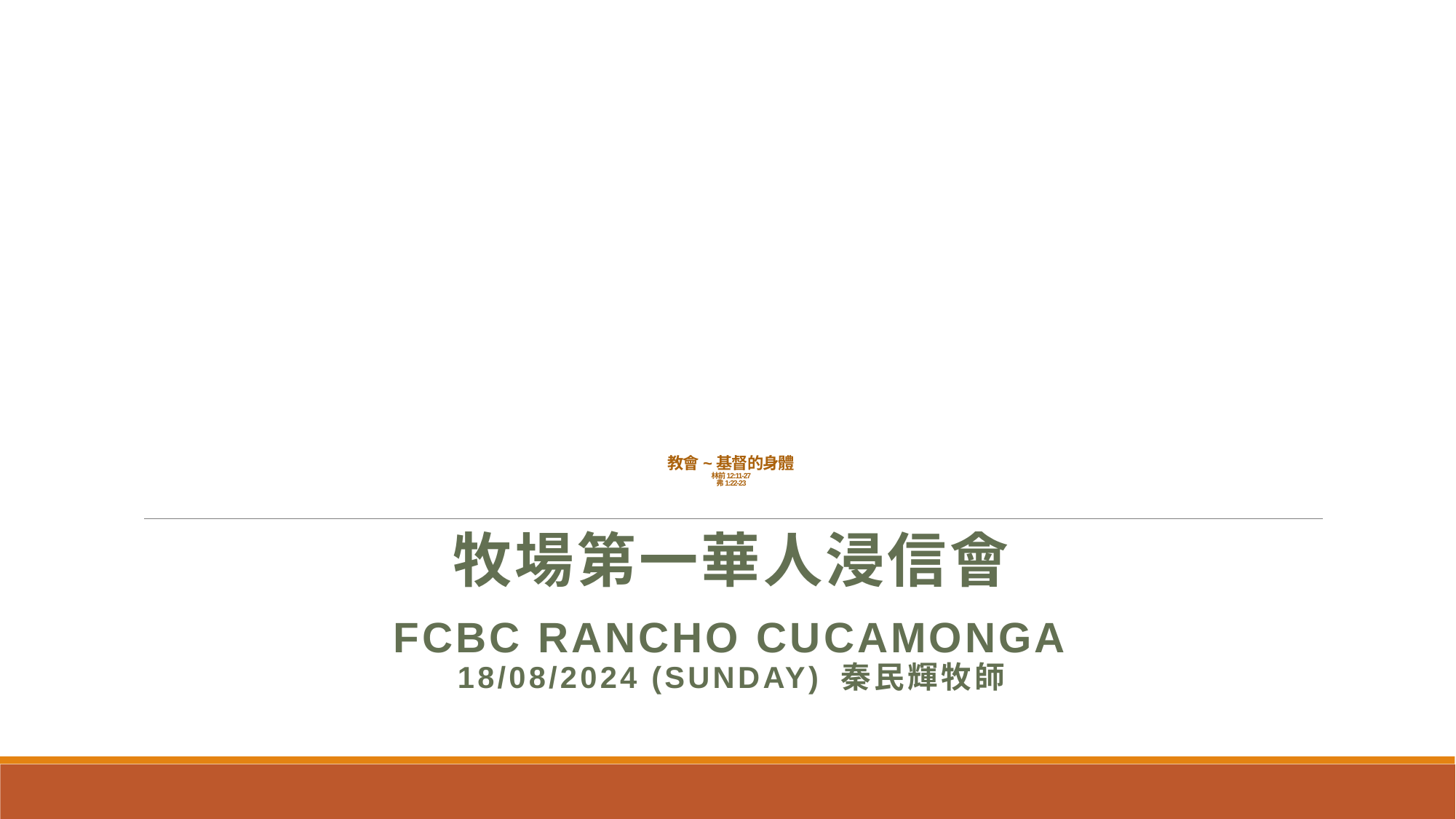

# 教會 ~ 基督的身體 林前 12:11-27 弗 1:22-23
牧場第一華人浸信會
FCBC Rancho Cucamonga
18/08/2024 (Sunday) 秦民輝牧師